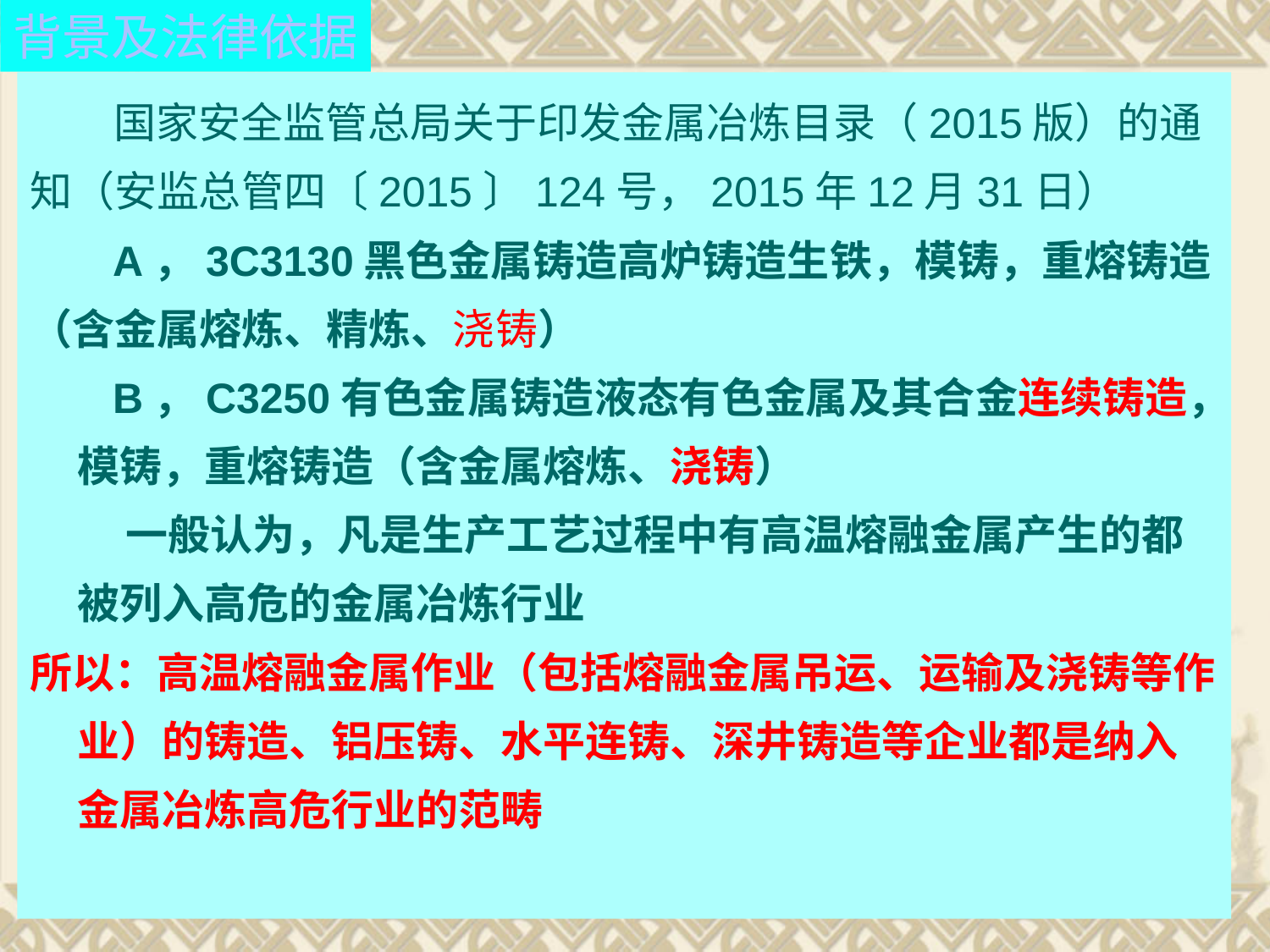

背景及法律依据
             国家安全监管总局关于印发金属冶炼目录（2015版）的通知（安监总管四〔2015〕124号，2015年12月31日）
       A，3C3130黑色金属铸造高炉铸造生铁，模铸，重熔铸造（含金属熔炼、精炼、浇铸）
       B，C3250有色金属铸造液态有色金属及其合金连续铸造，模铸，重熔铸造（含金属熔炼、浇铸）
         一般认为，凡是生产工艺过程中有高温熔融金属产生的都被列入高危的金属冶炼行业
所以：高温熔融金属作业（包括熔融金属吊运、运输及浇铸等作业）的铸造、铝压铸、水平连铸、深井铸造等企业都是纳入金属冶炼高危行业的范畴